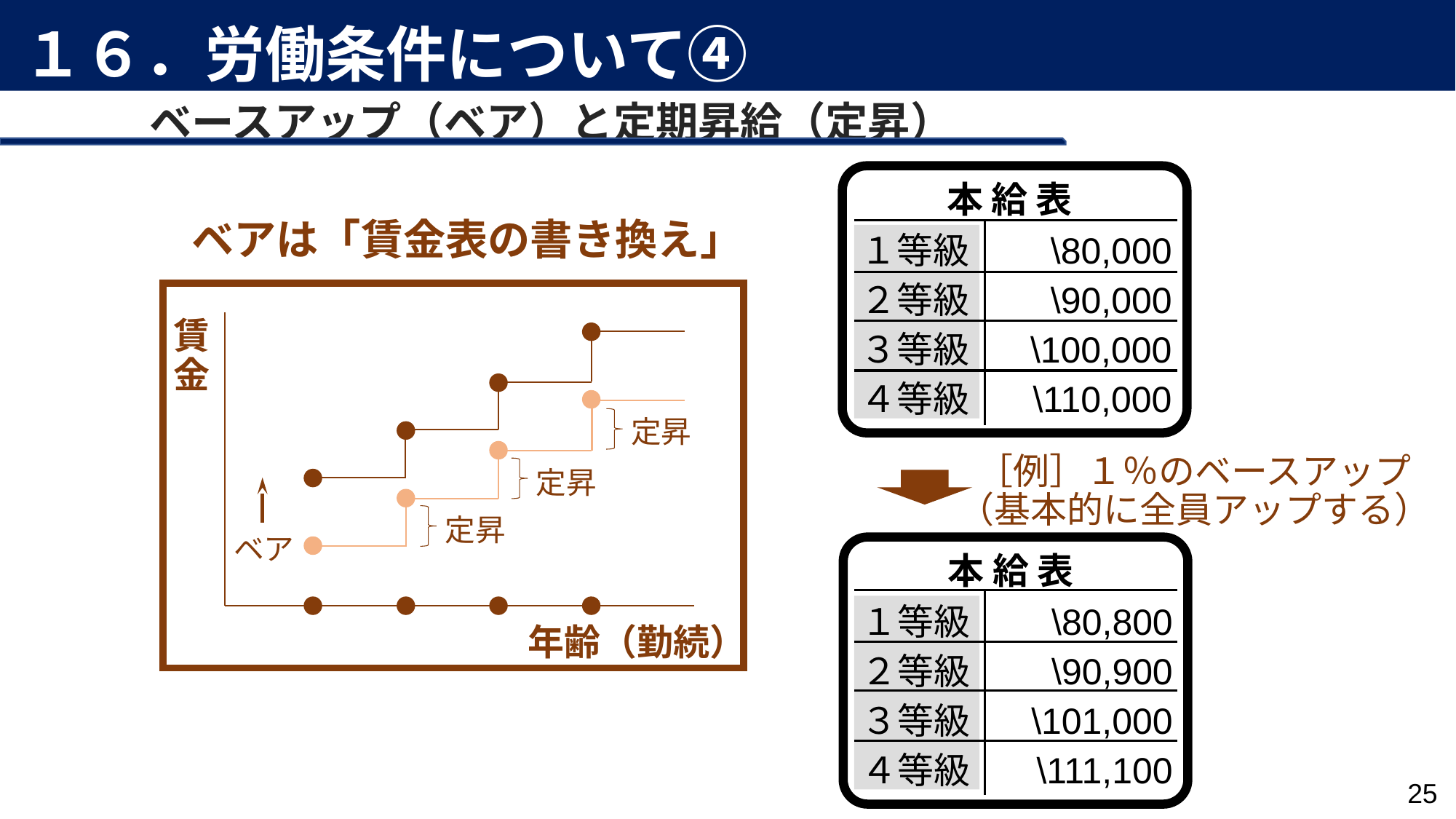

１６．労働条件について④
ベースアップ（ベア）と定期昇給（定昇）

本 給 表
ベアは「賃金表の書き換え」

１等級
\80,000
２等級
\90,000

賃金

定昇

定昇

定昇
ベア

年齢（勤続）
３等級
\100,000
４等級
\110,000

［例］１％のベースアップ
（基本的に全員アップする）

本 給 表

１等級
\80,800
２等級
\90,900
３等級
\101,000
４等級
\111,100
25